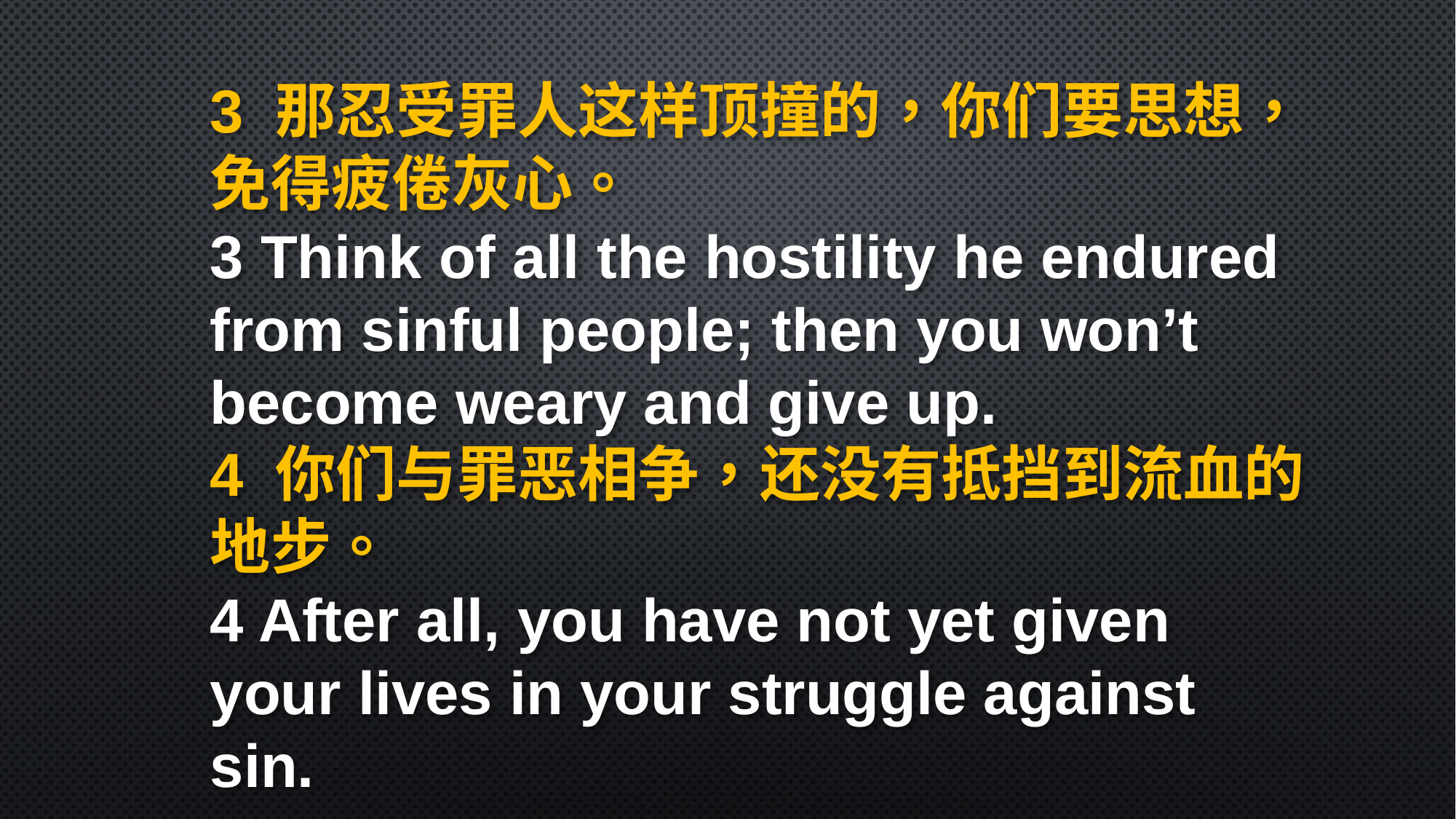

3 那忍受罪人这样顶撞的，你们要思想，免得疲倦灰心。
3 Think of all the hostility he endured from sinful people; then you won’t become weary and give up.
4 你们与罪恶相争，还没有抵挡到流血的地步。
4 After all, you have not yet given your lives in your struggle against sin.